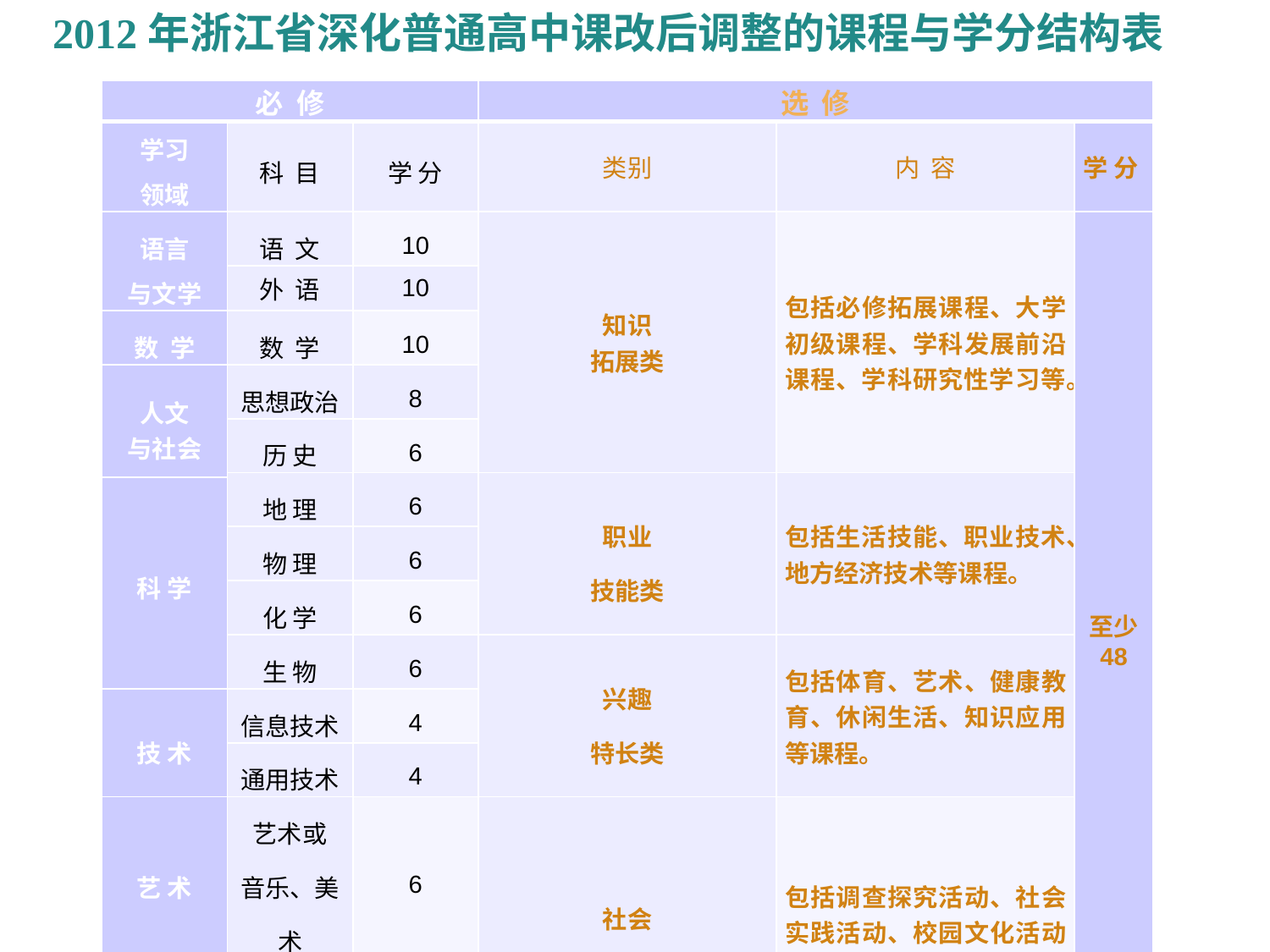

2012年浙江省深化普通高中课改后调整的课程与学分结构表
| 必 修 |  |  | 选 修 |  |  |
| --- | --- | --- | --- | --- | --- |
| 学习 领域 | 科 目 | 学 分 | 类别 | 内 容 | 学 分 |
| 语言 与文学 | 语 文 | 10 | 知识 拓展类 | 包括必修拓展课程、大学初级课程、学科发展前沿课程、学科研究性学习等。 | 至少 48 |
|  | 外 语 | 10 |  |  |  |
| 数 学 | 数 学 | 10 |  |  |  |
| 人文 与社会 | 思想政治 | 8 |  |  |  |
|  | 历 史 | 6 |  |  |  |
|  | 地 理 | 6 | 职业 技能类 | 包括生活技能、职业技术、地方经济技术等课程。 |  |
| 科 学 |  |  |  |  |  |
|  | 物 理 | 6 |  |  |  |
|  | 化 学 | 6 |  |  |  |
|  | 生 物 | 6 | 兴趣 特长类 | 包括体育、艺术、健康教育、休闲生活、知识应用等课程。 |  |
| 技 术 | 信息技术 | 4 |  |  |  |
|  | 通用技术 | 4 |  |  |  |
| 艺 术 | 艺术或 音乐、美术 | 6 | 社会 实践类 | 包括调查探究活动、社会实践活动、校园文化活动等课程。 |  |
| 体育 与健康 | 体育 与健康 | 12 |  |  |  |
| 专题教育 |  | 2 | 主要包括国家有关部门和教育部规定普通高中必须组织开展的各类教育内容。 |  |  |
6